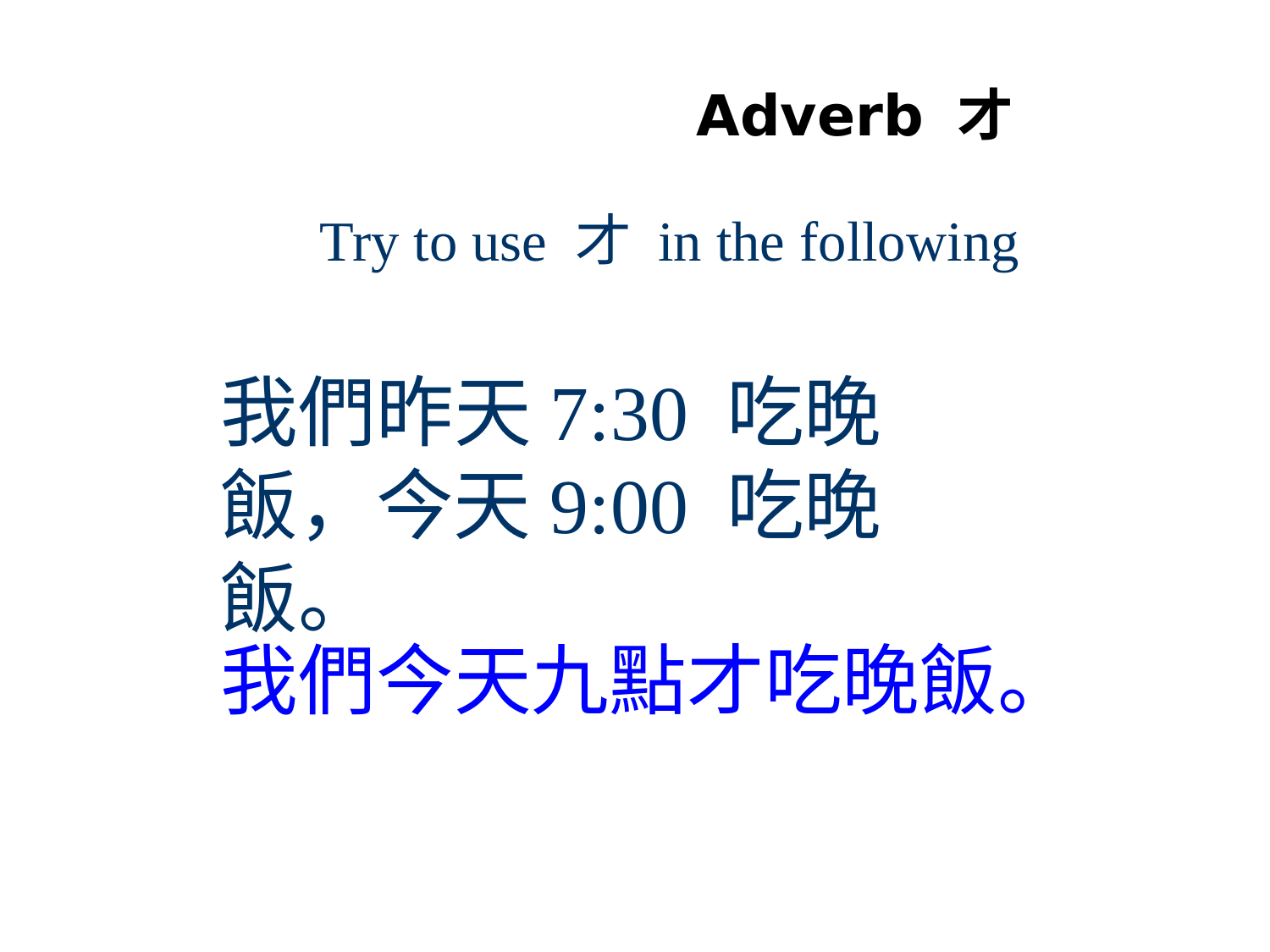

# Adverb 才
Try to use 才 in the following
我們昨天7:30 吃晚飯，今天9:00 吃晚飯。
我們今天九點才吃晚飯。